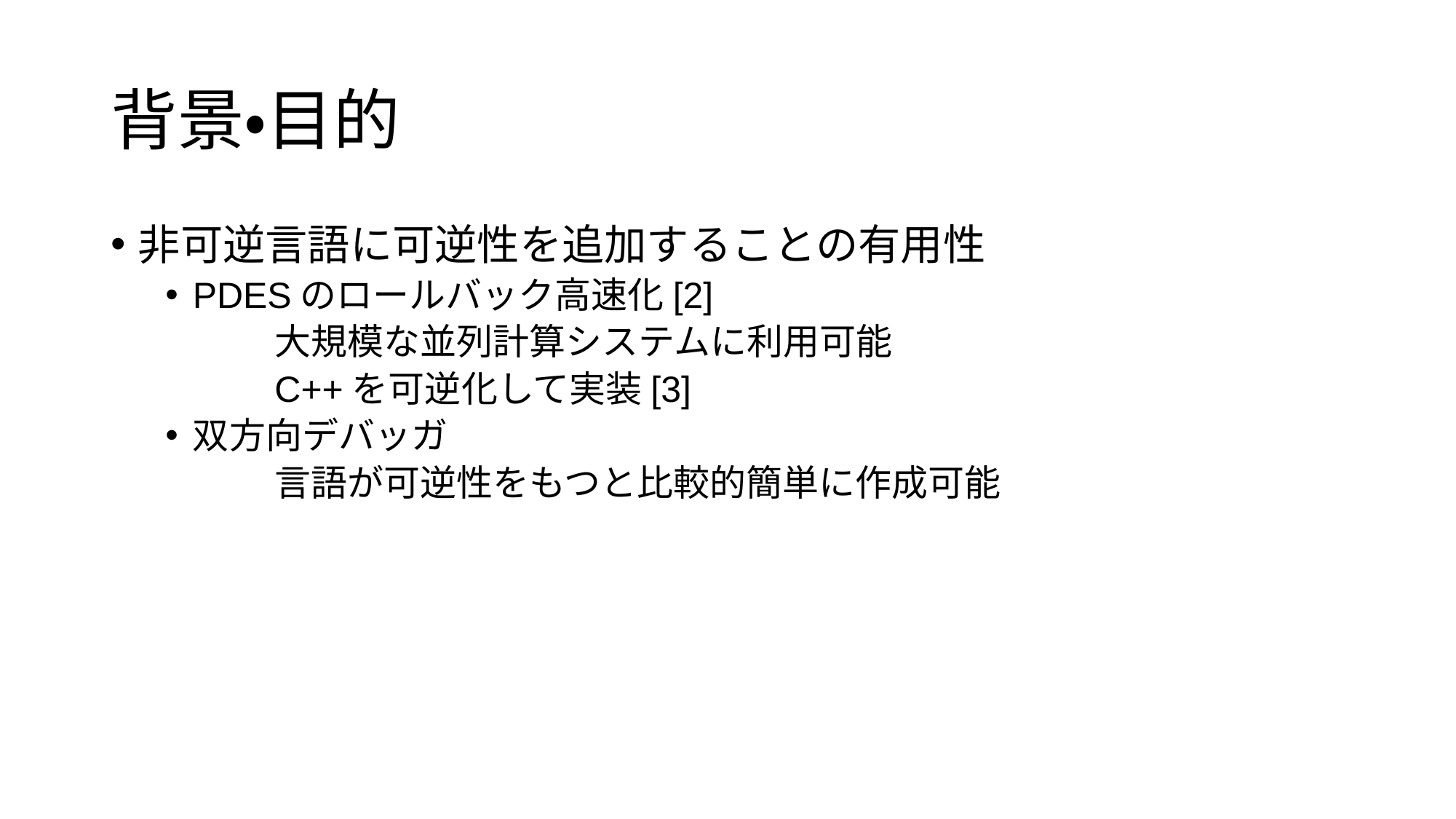

# 背景・目的
非可逆言語に可逆性を追加することの有用性
PDESのロールバック高速化[2]
	大規模な並列計算システムに利用可能
	C++を可逆化して実装[3]
双方向デバッガ
	言語が可逆性をもつと比較的簡単に作成可能